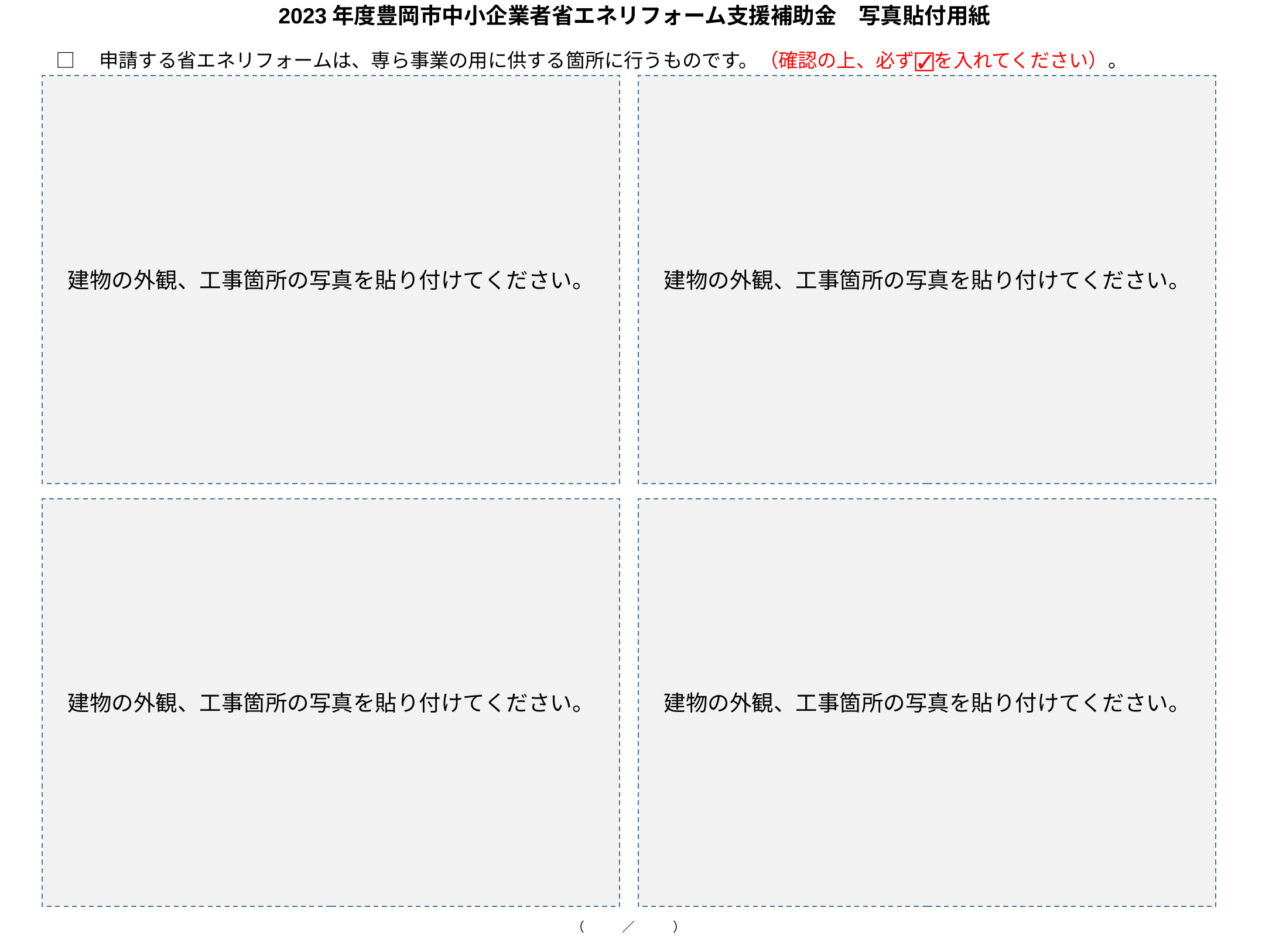

2023年度豊岡市中小企業者省エネリフォーム支援補助金　写真貼付用紙
□　申請する省エネリフォームは、専ら事業の用に供する箇所に行うものです。（確認の上、必ず☑を入れてください）。
建物の外観、工事箇所の写真を貼り付けてください。
建物の外観、工事箇所の写真を貼り付けてください。
建物の外観、工事箇所の写真を貼り付けてください。
建物の外観、工事箇所の写真を貼り付けてください。
（　　　／　　　）